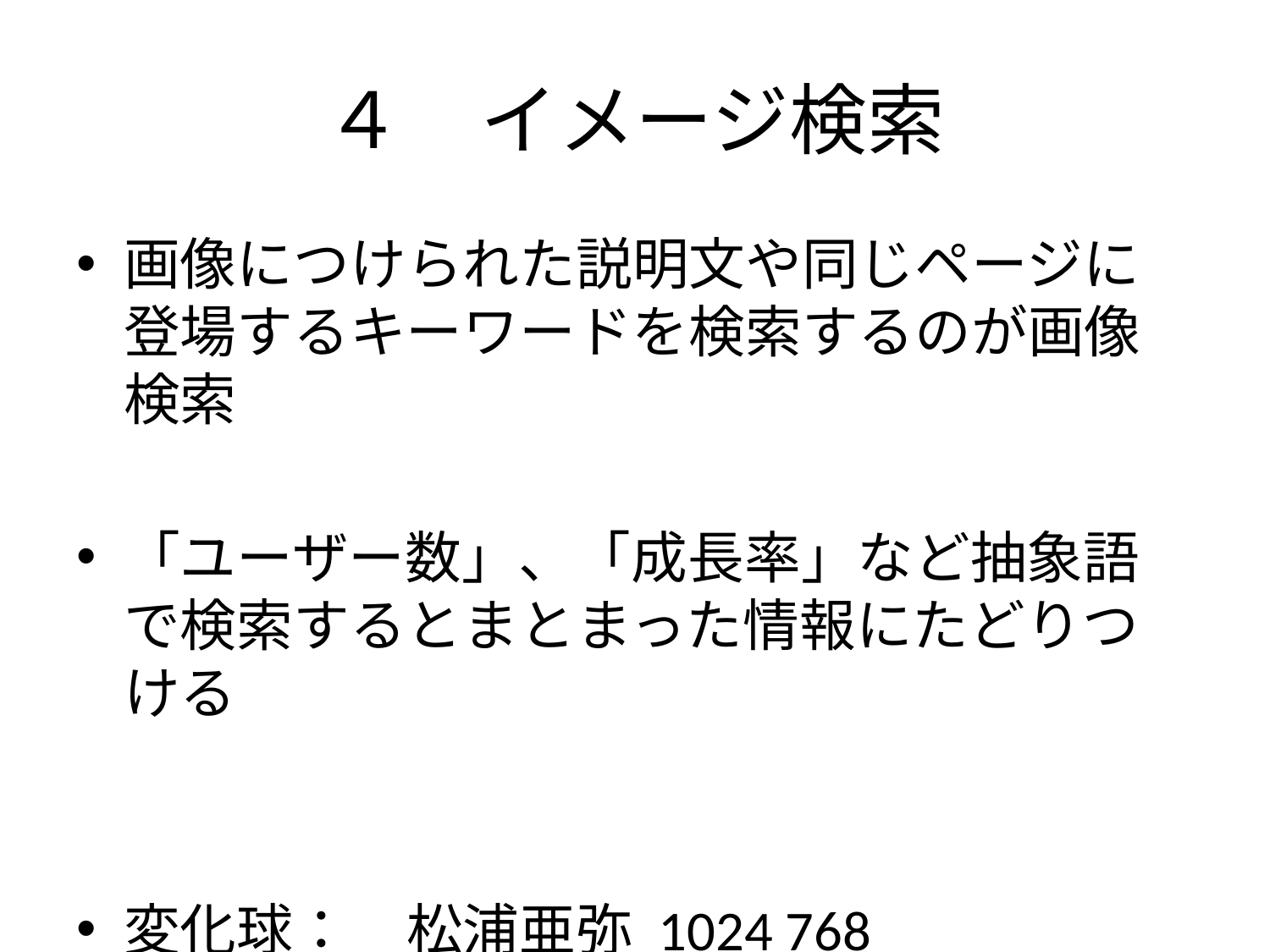

# ４　イメージ検索
画像につけられた説明文や同じページに登場するキーワードを検索するのが画像検索

「ユーザー数」、「成長率」など抽象語で検索するとまとまった情報にたどりつける

変化球：　松浦亜弥 1024 768